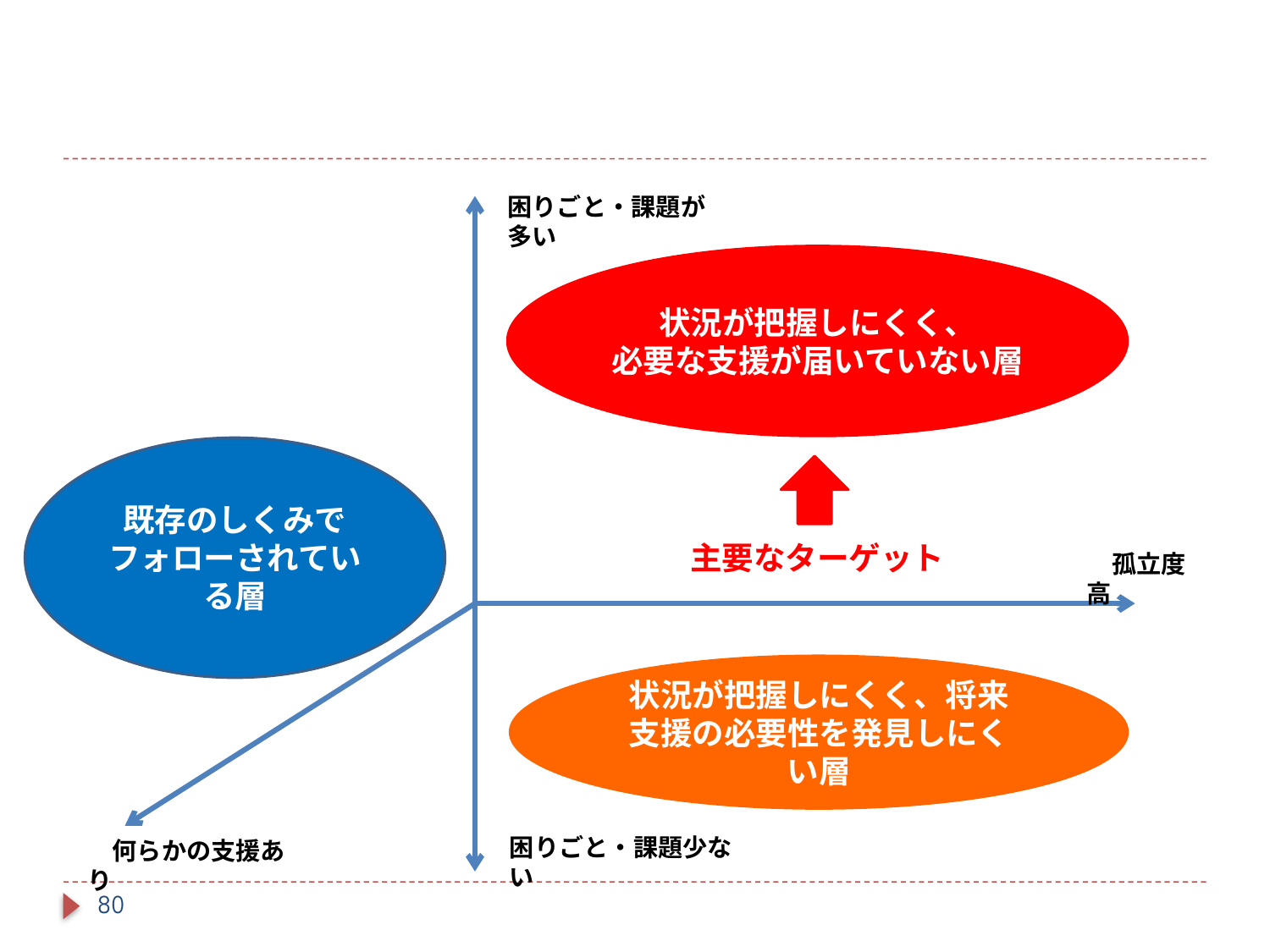

困りごと・課題が多い
状況が把握しにくく、
必要な支援が届いていない層
既存のしくみで
フォローされている層

主要なターゲット
　孤立度高
状況が把握しにくく、将来
支援の必要性を発見しにくい層
困りごと・課題少ない
　何らかの支援あり
80